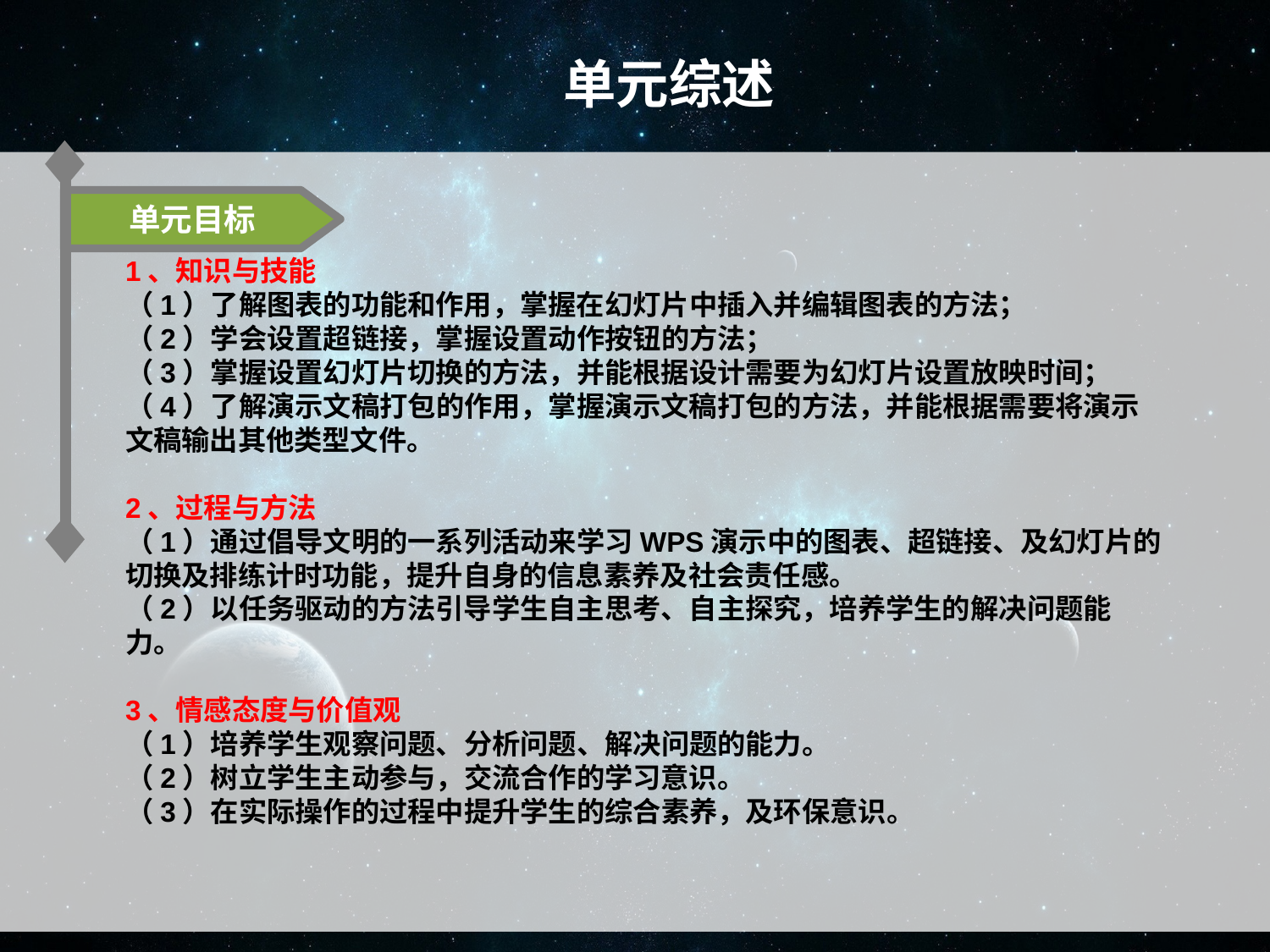

单元综述

单元目标
1、知识与技能
（1）了解图表的功能和作用，掌握在幻灯片中插入并编辑图表的方法；
（2）学会设置超链接，掌握设置动作按钮的方法；
（3）掌握设置幻灯片切换的方法，并能根据设计需要为幻灯片设置放映时间；
（4）了解演示文稿打包的作用，掌握演示文稿打包的方法，并能根据需要将演示文稿输出其他类型文件。

2、过程与方法
（1）通过倡导文明的一系列活动来学习WPS演示中的图表、超链接、及幻灯片的切换及排练计时功能，提升自身的信息素养及社会责任感。
（2）以任务驱动的方法引导学生自主思考、自主探究，培养学生的解决问题能力。

3、情感态度与价值观
（1）培养学生观察问题、分析问题、解决问题的能力。
（2）树立学生主动参与，交流合作的学习意识。
（3）在实际操作的过程中提升学生的综合素养，及环保意识。